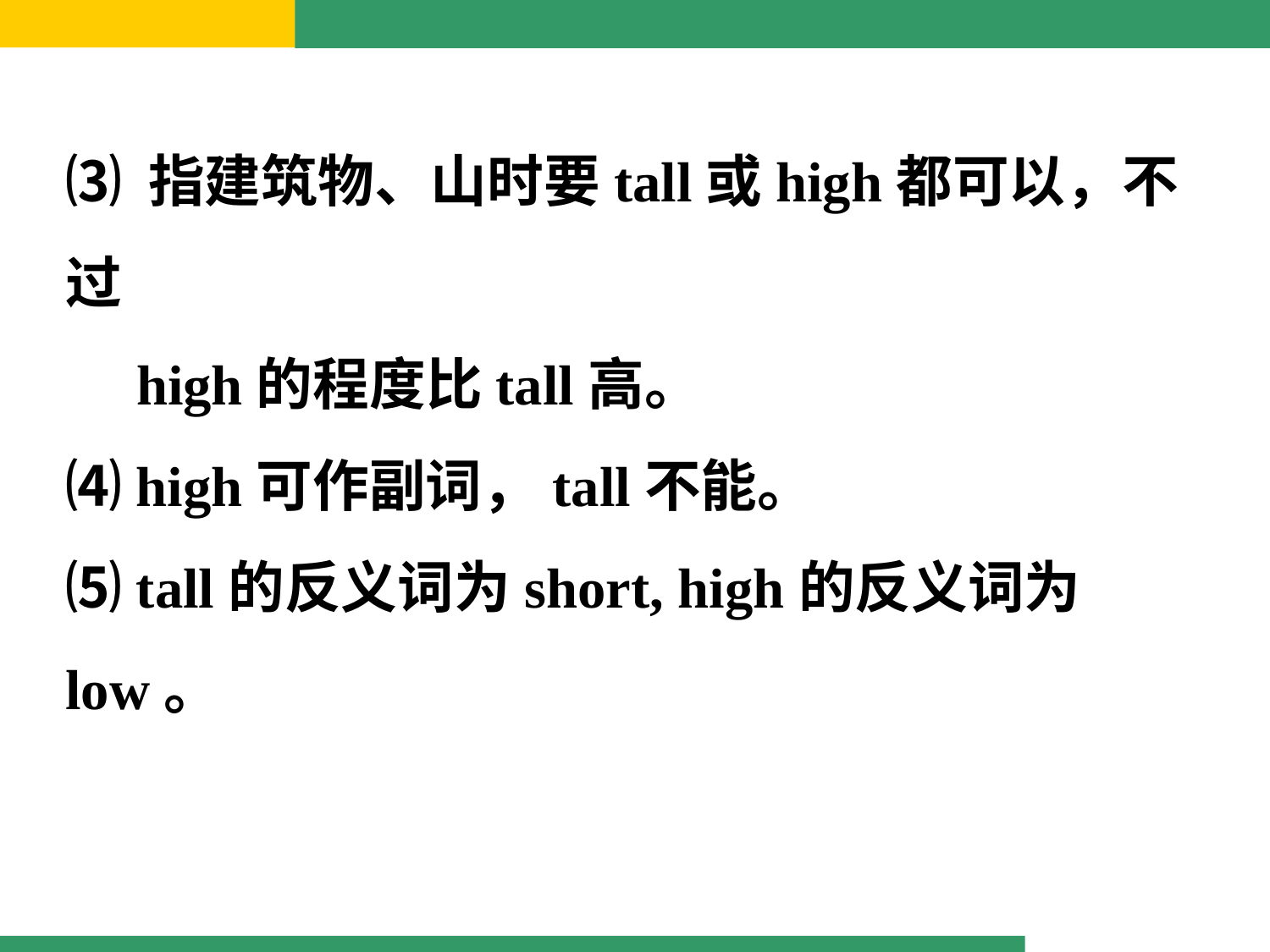

⑶ 指建筑物、山时要tall或high都可以，不过
     high的程度比tall高。
⑷ high可作副词，tall不能。
⑸ tall的反义词为short, high的反义词为low。